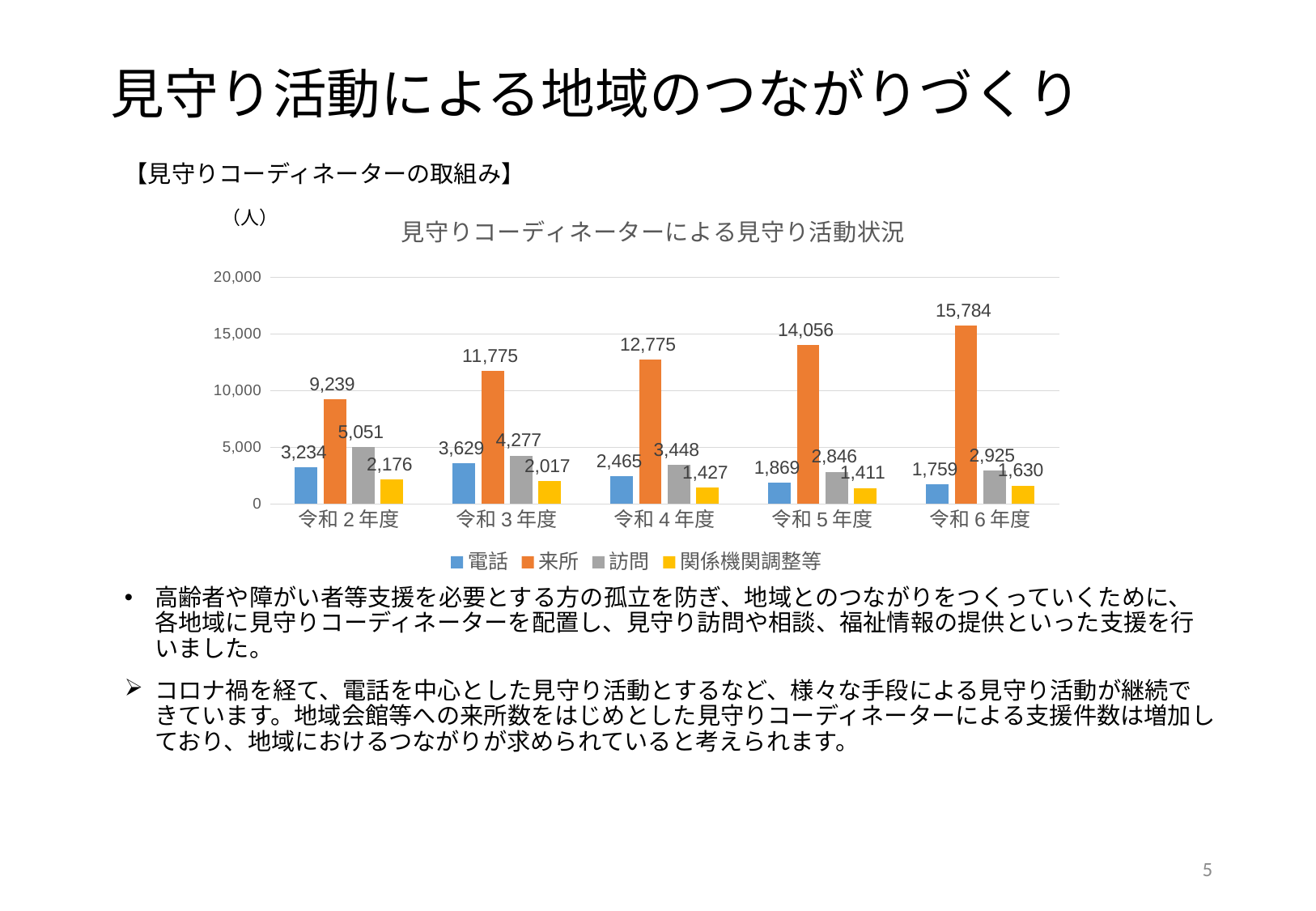

# 見守り活動による地域のつながりづくり
【見守りコーディネーターの取組み】

高齢者や障がい者等支援を必要とする方の孤立を防ぎ、地域とのつながりをつくっていくために、各地域に見守りコーディネーターを配置し、見守り訪問や相談、福祉情報の提供といった支援を行いました。
コロナ禍を経て、電話を中心とした見守り活動とするなど、様々な手段による見守り活動が継続できています。地域会館等への来所数をはじめとした見守りコーディネーターによる支援件数は増加しており、地域におけるつながりが求められていると考えられます。
　　（人）

### Chart: 見守りコーディネーターによる見守り活動状況

| Category | 電話 | 来所 | 訪問 | 関係機関調整等 |
|---|---|---|---|---|
| 令和2年度 | 3234.0 | 9239.0 | 5051.0 | 2176.0 |
| 令和3年度 | 3629.0 | 11775.0 | 4277.0 | 2017.0 |
| 令和4年度 | 2465.0 | 12775.0 | 3448.0 | 1427.0 |
| 令和5年度 | 1869.0 | 14056.0 | 2846.0 | 1411.0 |
| 令和6年度 | 1759.0 | 15784.0 | 2925.0 | 1630.0 |
5